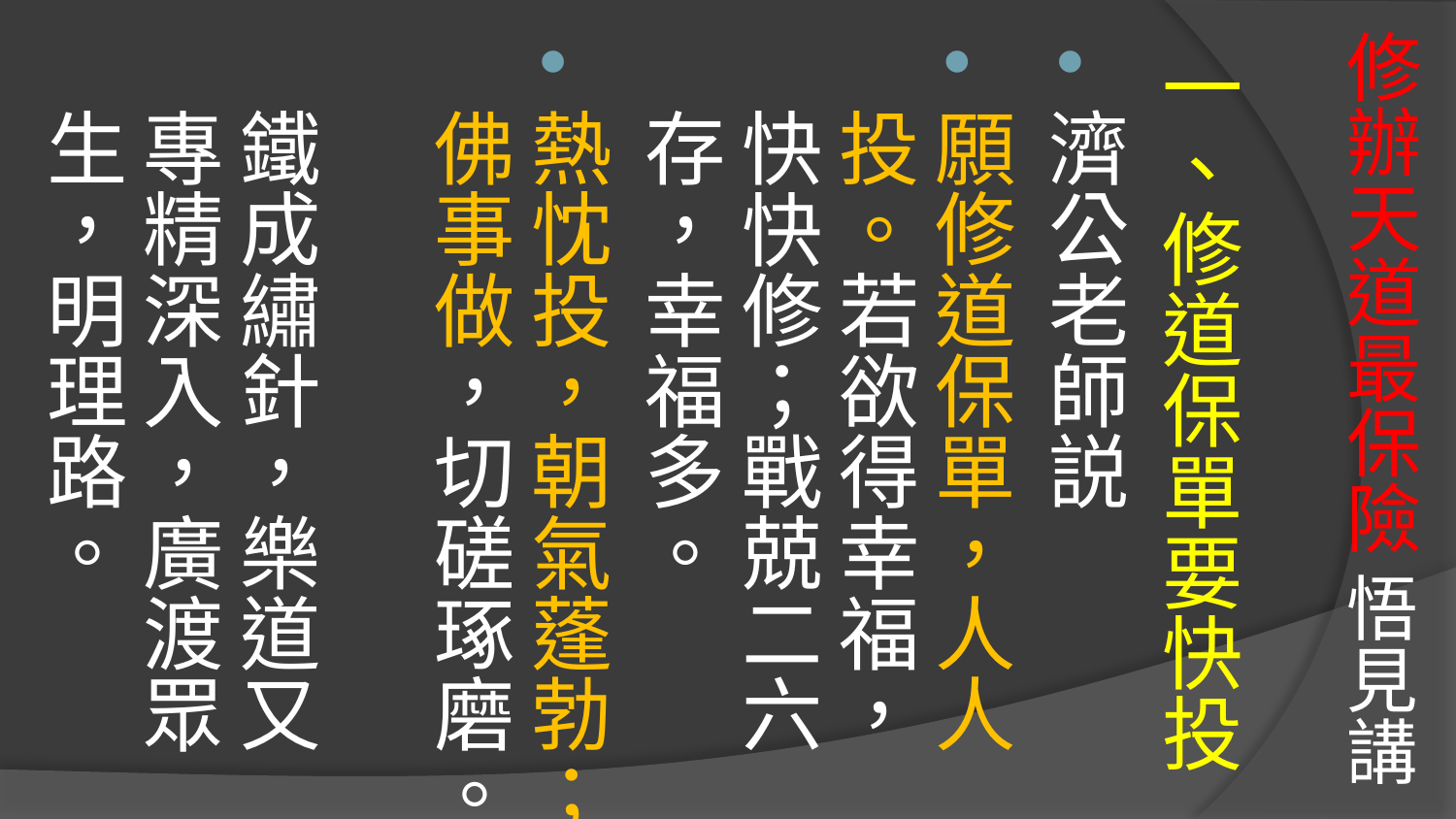

# 修辦天道最保險 悟見講
一、修道保單要快投
濟公老師説
願修道保單，人人投。若欲得幸福，快快修；戰兢二六存，幸福多。
熱忱投，朝氣蓬勃；佛事做，切磋琢磨。
鐵成繡針，樂道又專精深入，廣渡眾生，明理路。